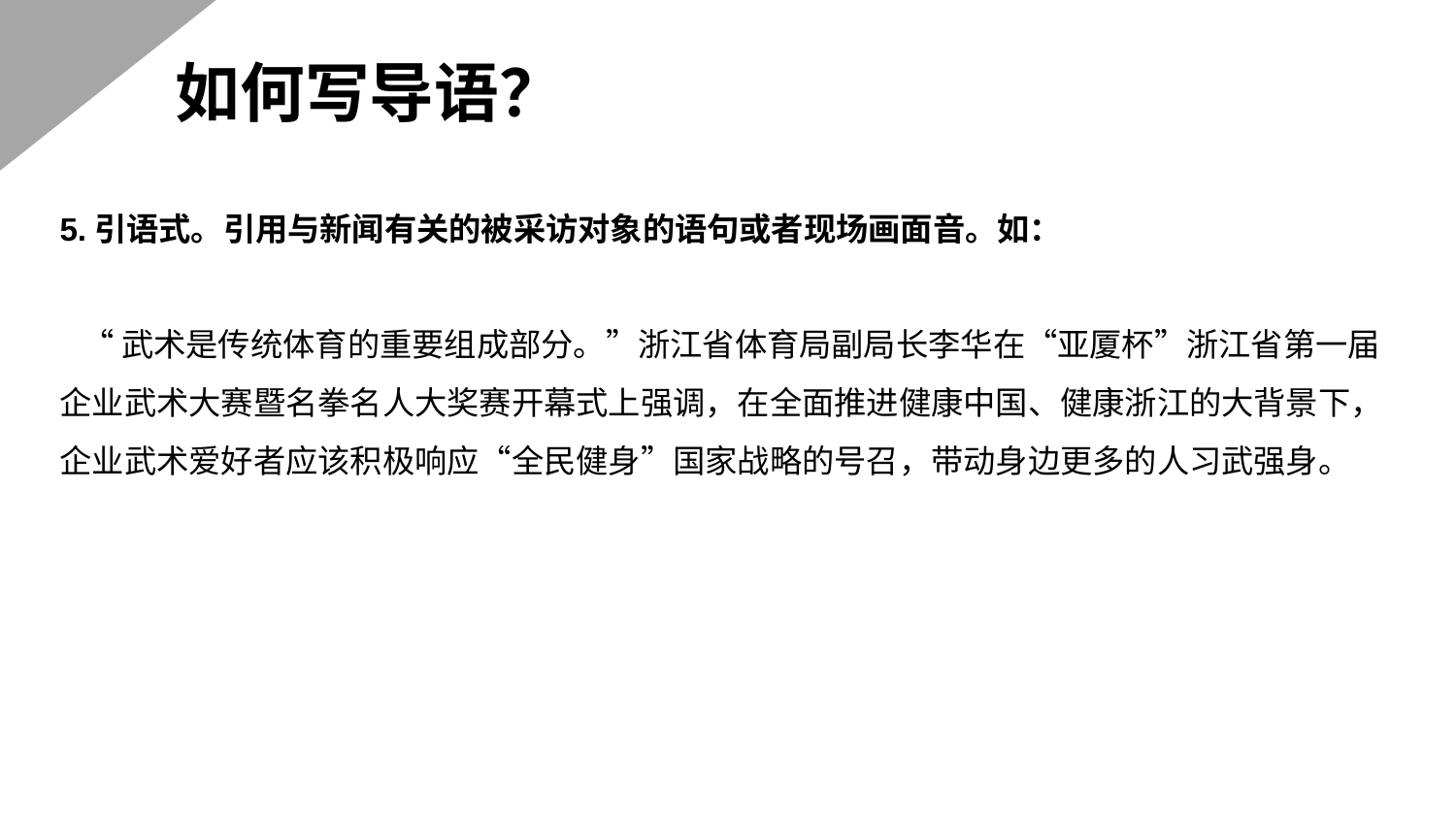

如何写导语？
5.引语式。引用与新闻有关的被采访对象的语句或者现场画面音。如：

   “武术是传统体育的重要组成部分。”浙江省体育局副局长李华在“亚厦杯”浙江省第一届企业武术大赛暨名拳名人大奖赛开幕式上强调，在全面推进健康中国、健康浙江的大背景下，企业武术爱好者应该积极响应“全民健身”国家战略的号召，带动身边更多的人习武强身。